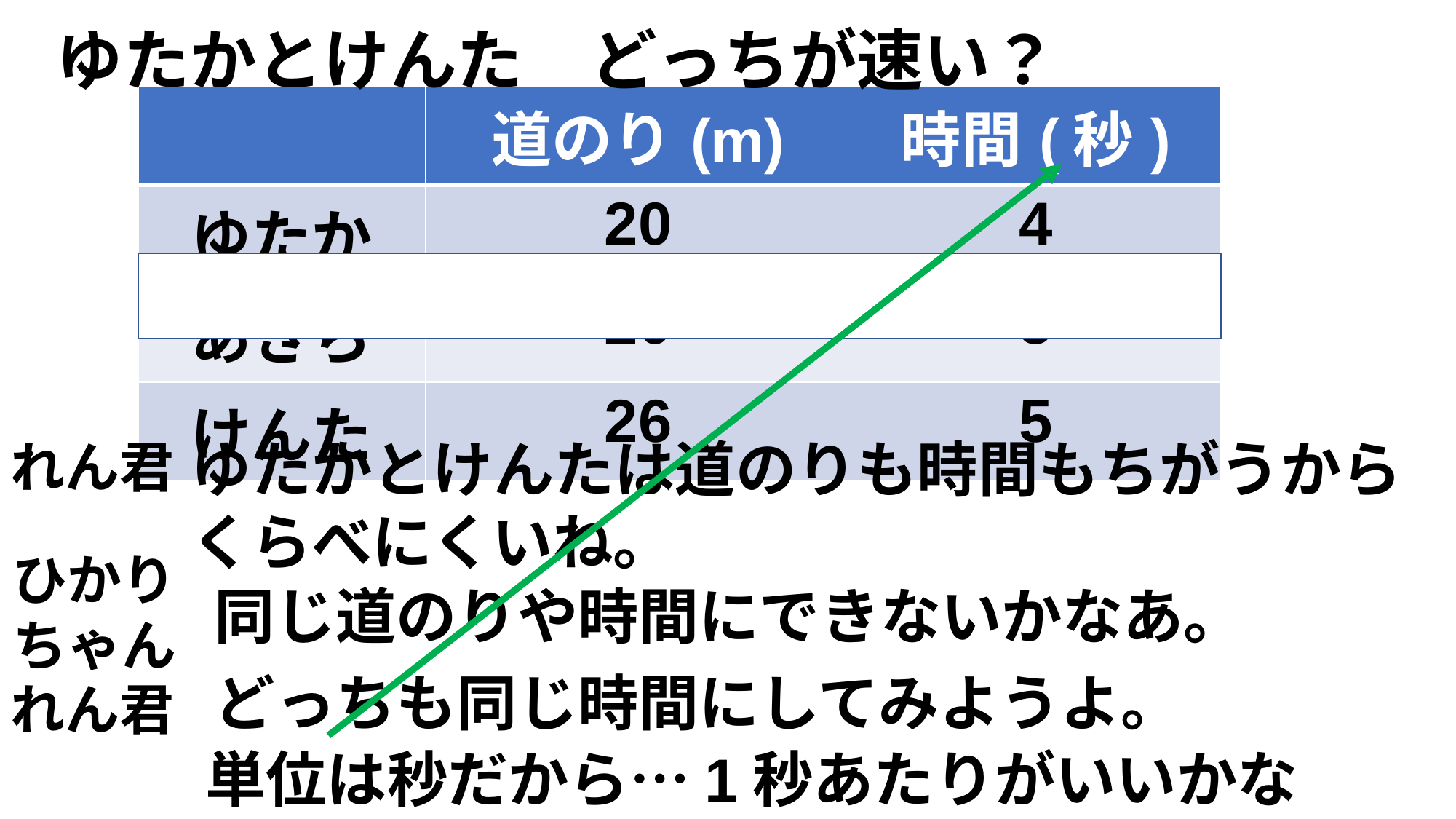

ゆたかとけんた　どっちが速い？
|  | 道のり(m) | 時間(秒) |
| --- | --- | --- |
| ゆたか | 20 | 4 |
| あきら | 20 | 5 |
| けんた | 26 | 5 |

ゆたかとけんたは道のりも時間もちがうから
くらべにくいね。
れん君
ひかりちゃん
同じ道のりや時間にできないかなあ。
どっちも同じ時間にしてみようよ。
れん君
単位は秒だから…1秒あたりがいいかな